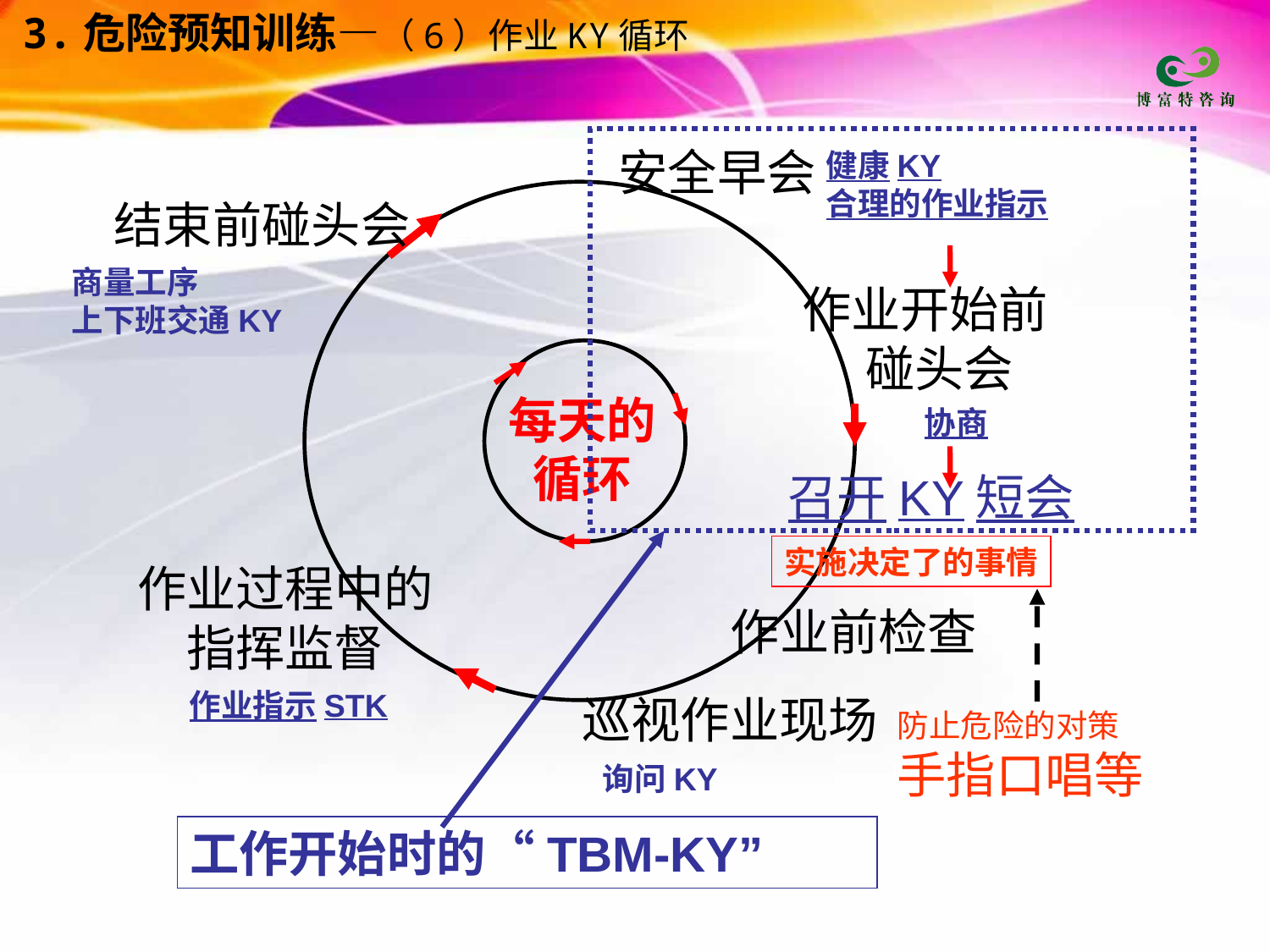

3.危险预知训练—（6）作业KY循环

安全早会
健康KY
合理的作业指示

结束前碰头会

商量工序
上下班交通KY
作业开始前
　　碰头会

每天的
循环

协商

召开KY短会

实施决定了的事情

作业过程中的
　指挥监督

作业前检查

作业指示STK
巡视作业现场
防止危险的对策
手指口唱等
询问KY
工作开始时的“TBM-KY”